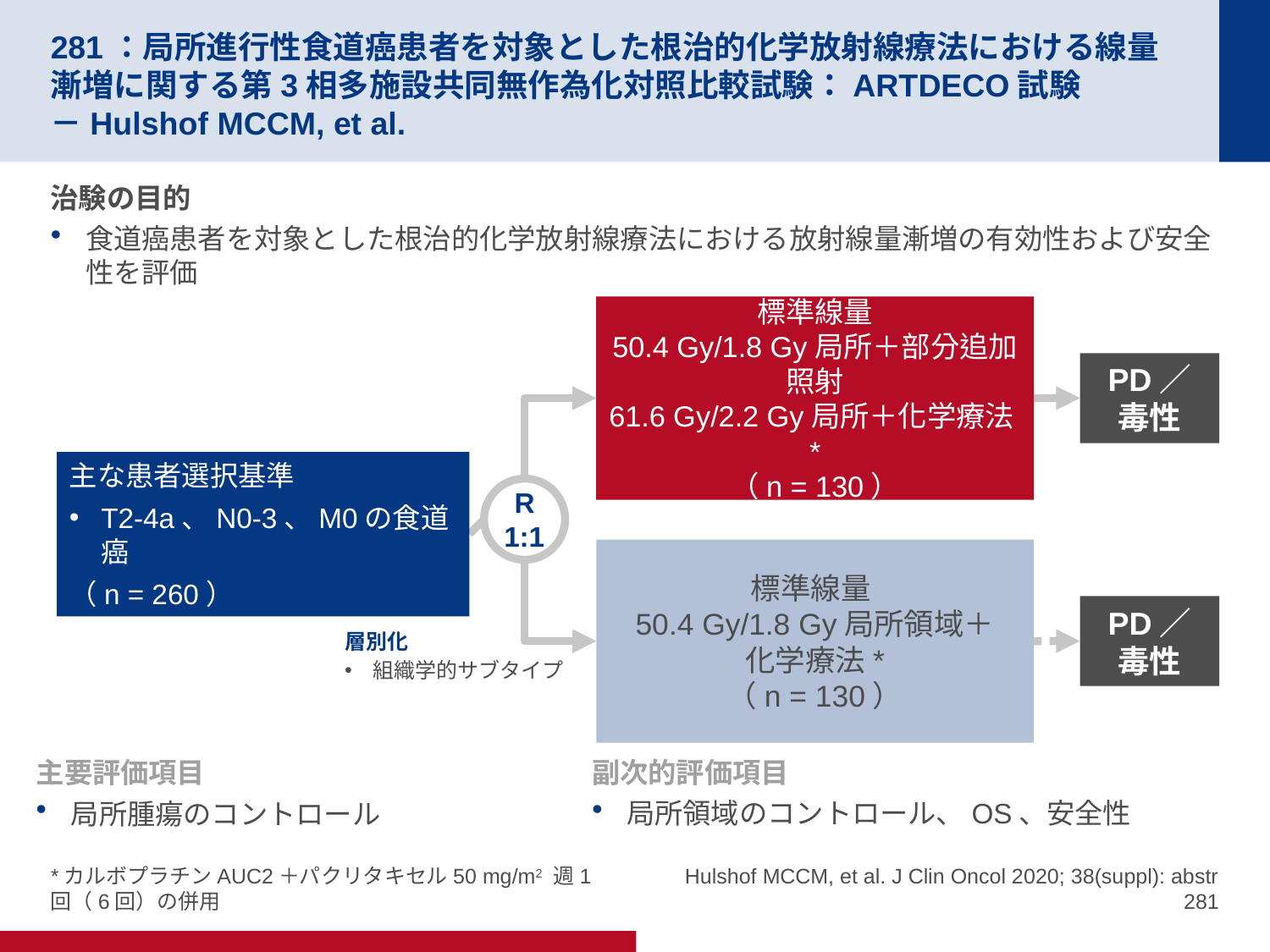

# 281：局所進行性食道癌患者を対象とした根治的化学放射線療法における線量漸増に関する第3相多施設共同無作為化対照比較試験：ARTDECO試験 －Hulshof MCCM, et al.
治験の目的
食道癌患者を対象とした根治的化学放射線療法における放射線量漸増の有効性および安全性を評価
標準線量
50.4 Gy/1.8 Gy局所＋部分追加照射
61.6 Gy/2.2 Gy局所＋化学療法*
（n = 130）
PD／
毒性
層別化
?
主な患者選択基準
T2-4a、N0-3、M0の食道癌
（n = 260）
R
1:1
標準線量
50.4 Gy/1.8 Gy局所領域＋化学療法*
（n = 130）
PD／
毒性
層別化
組織学的サブタイプ
主要評価項目
局所腫瘍のコントロール

副次的評価項目
局所領域のコントロール、OS、安全性
*カルボプラチンAUC2＋パクリタキセル50 mg/m2 週1回（6回）の併用
Hulshof MCCM, et al. J Clin Oncol 2020; 38(suppl): abstr 281